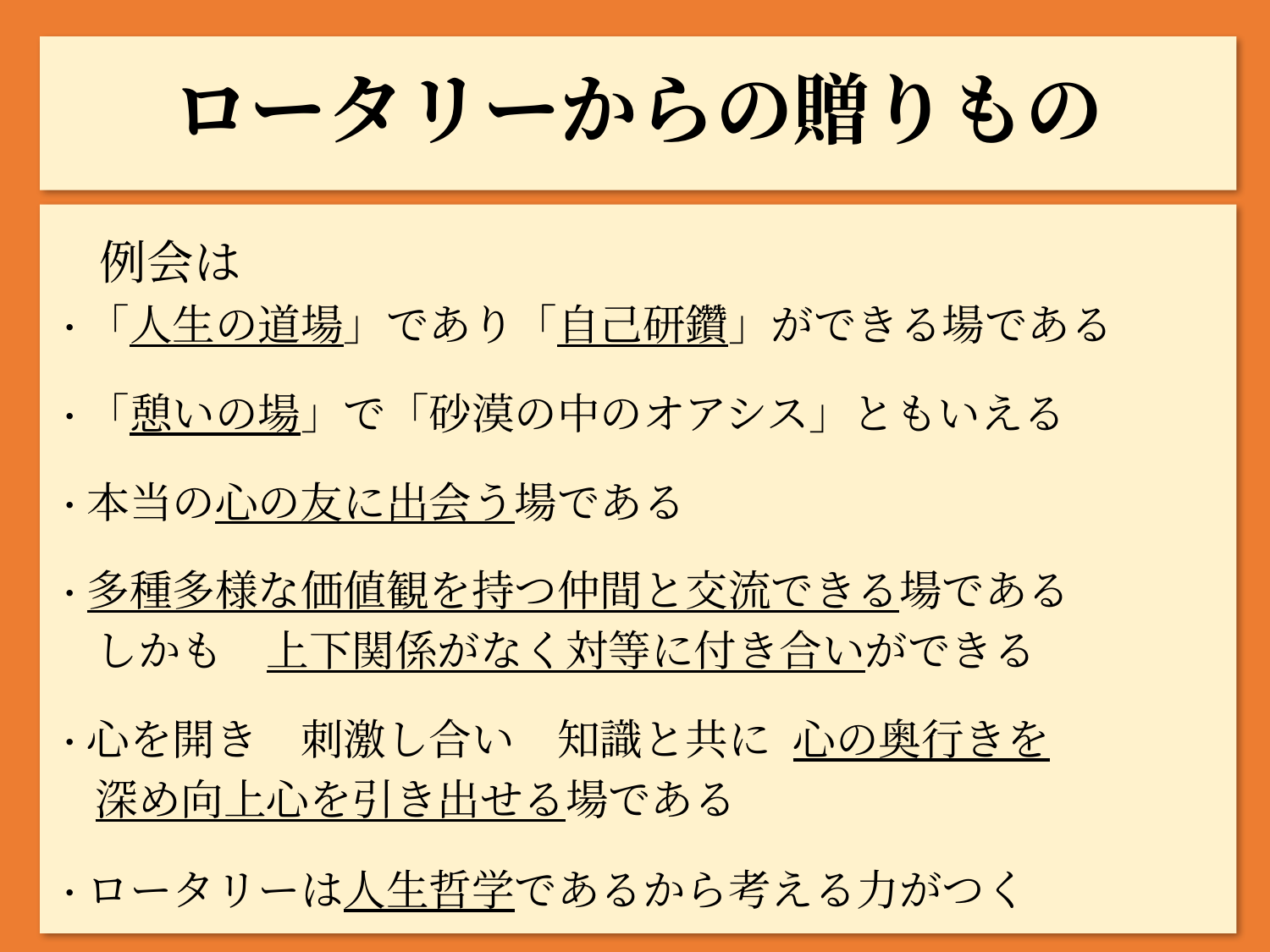

# ロータリーからの贈りもの

　例会は
・「人生の道場」であり「自己研鑽」ができる場である

・「憩いの場」で「砂漠の中のオアシス」ともいえる

・本当の心の友に出会う場である

・多種多様な価値観を持つ仲間と交流できる場である
　しかも　上下関係がなく対等に付き合いができる

・心を開き　刺激し合い　知識と共に  心の奥行きを
　深め向上心を引き出せる場である

・ロータリーは人生哲学であるから考える力がつく